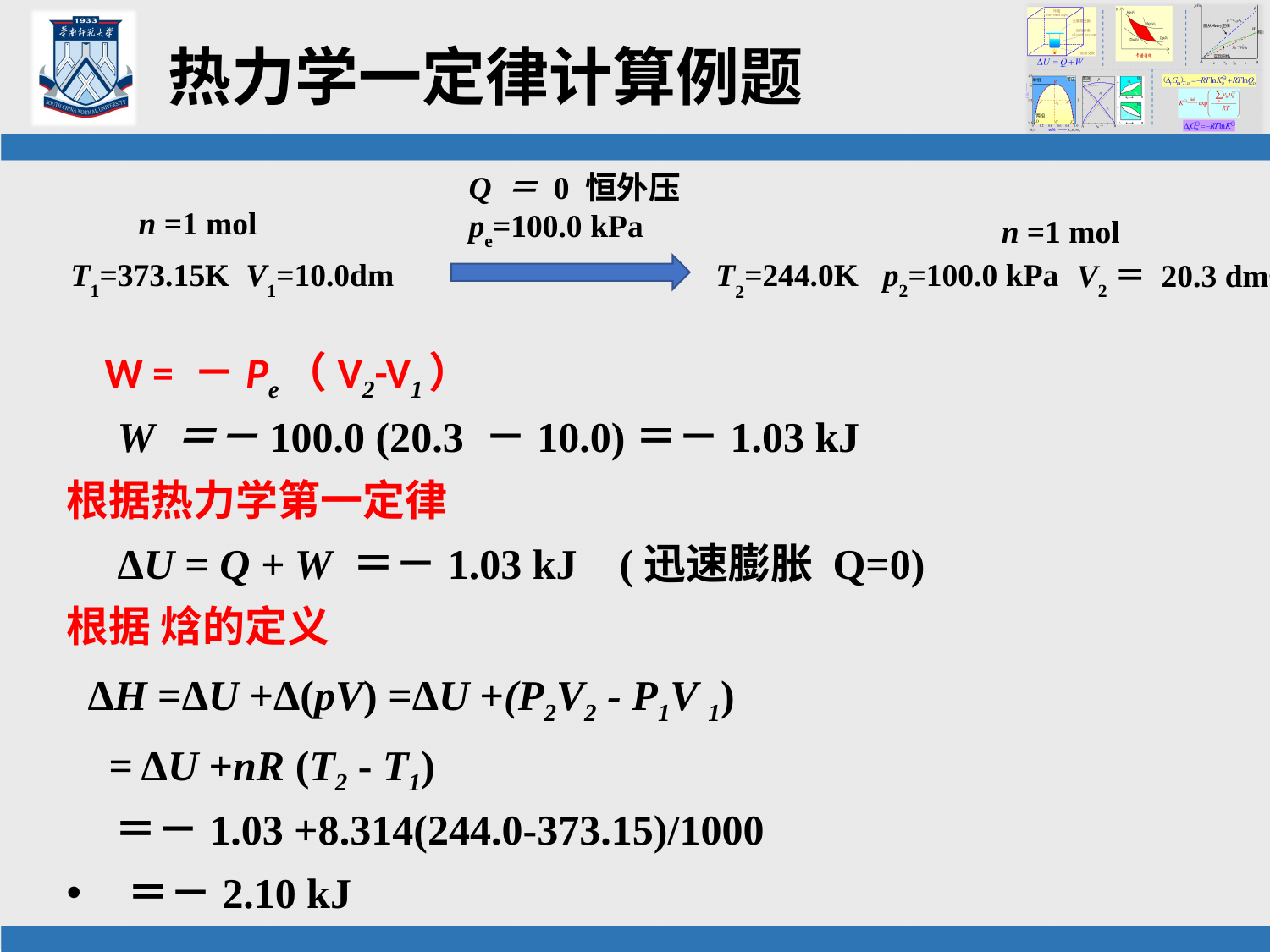

# 热力学一定律计算例题
Q ＝ 0 恒外压
pe=100.0 kPa
n =1 mol
n =1 mol
T1=373.15K  V1=10.0dm                                        T2=244.0K   p2=100.0 kPa
V2＝ 20.3 dm3

    W = －Pe（V2-V1）
  W ＝－100.0 (20.3 －10.0)＝－1.03 kJ
根据热力学第一定律
  ΔU = Q + W ＝－1.03 kJ    (迅速膨胀 Q=0)
根据 焓的定义
  ΔH =ΔU +Δ(pV) =ΔU +(P2V2 - P1V 1)
    = ΔU +nR (T2 - T1)
    ＝－1.03 +8.314(244.0-373.15)/1000
  ＝－2.10 kJ